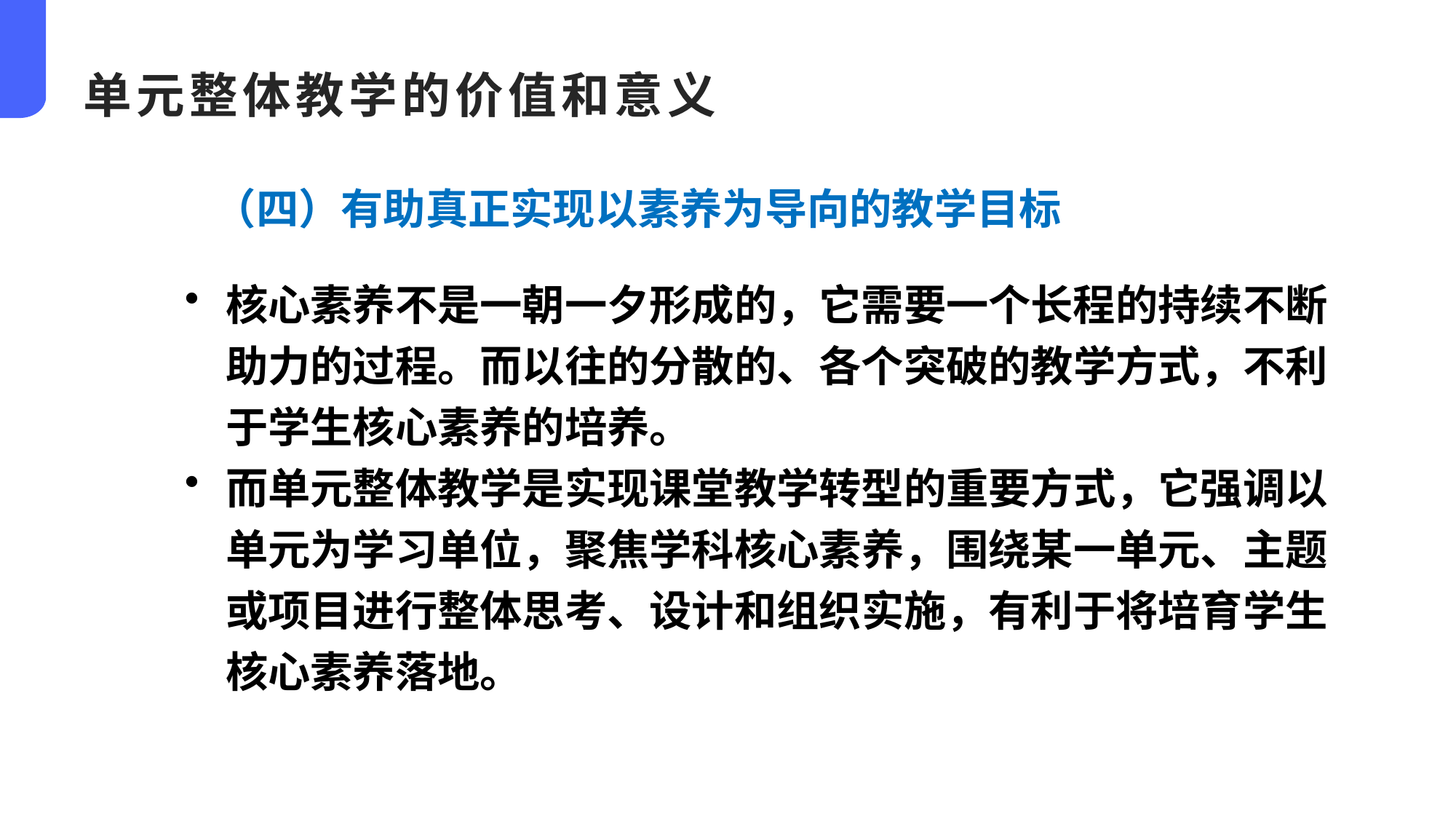

单元整体教学的价值和意义
（四）有助真正实现以素养为导向的教学目标
核心素养不是一朝一夕形成的，它需要一个长程的持续不断助力的过程。而以往的分散的、各个突破的教学方式，不利于学生核心素养的培养。
而单元整体教学是实现课堂教学转型的重要方式，它强调以单元为学习单位，聚焦学科核心素养，围绕某一单元、主题或项目进行整体思考、设计和组织实施，有利于将培育学生核心素养落地。